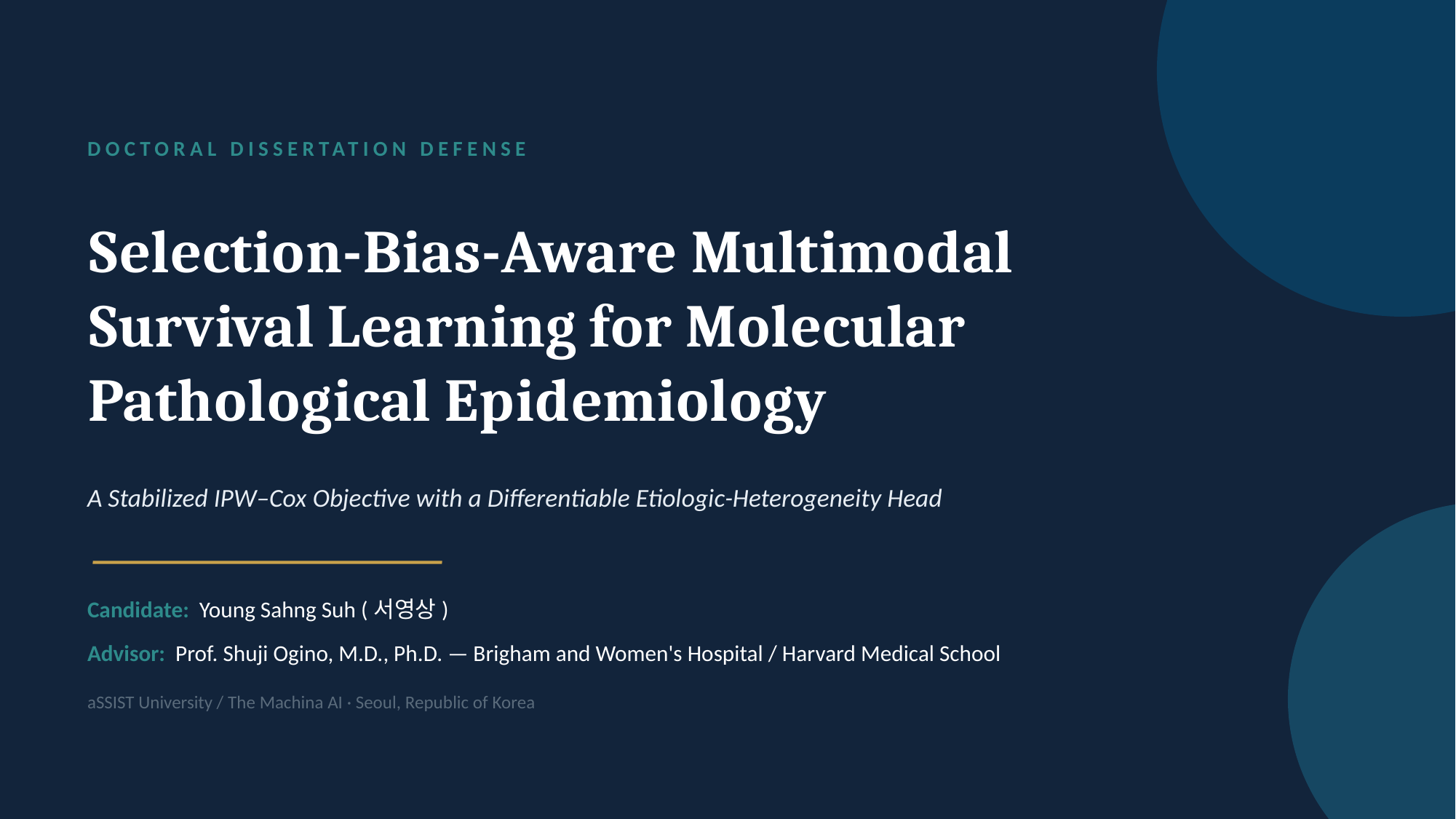

DOCTORAL DISSERTATION DEFENSE
Selection-Bias-Aware Multimodal
Survival Learning for Molecular
Pathological Epidemiology
A Stabilized IPW–Cox Objective with a Differentiable Etiologic-Heterogeneity Head

Candidate:  Young Sahng Suh (서영상)
Advisor:  Prof. Shuji Ogino, M.D., Ph.D. — Brigham and Women's Hospital / Harvard Medical School
aSSIST University / The Machina AI · Seoul, Republic of Korea